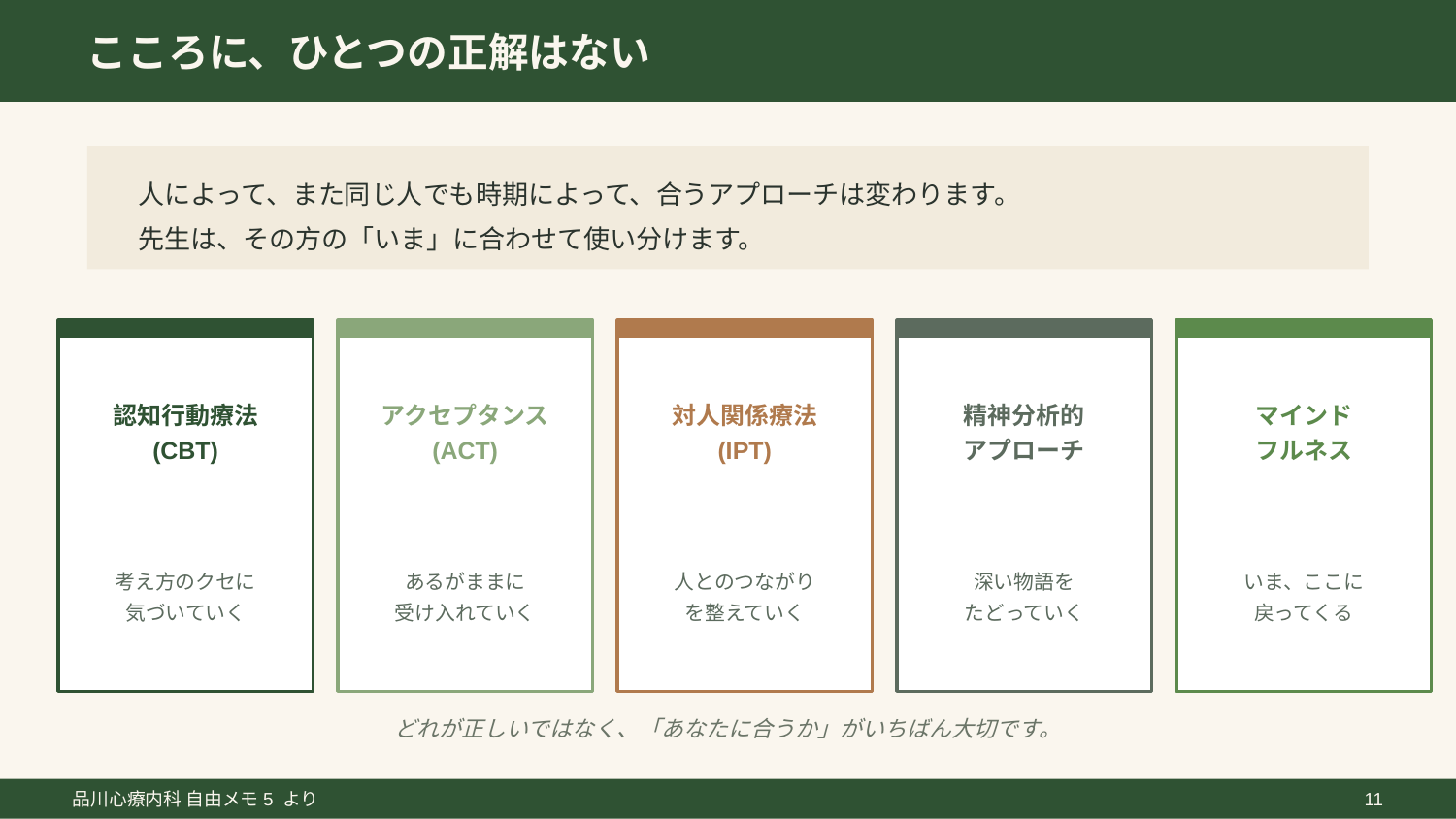

こころに、ひとつの正解はない

人によって、また同じ人でも時期によって、合うアプローチは変わります。
先生は、その方の「いま」に合わせて使い分けます。

認知行動療法
(CBT)
アクセプタンス
(ACT)
対人関係療法
(IPT)
精神分析的
アプローチ
マインド
フルネス
考え方のクセに
気づいていく
あるがままに
受け入れていく
人とのつながり
を整えていく
深い物語を
たどっていく
いま、ここに
戻ってくる
どれが正しいではなく、「あなたに合うか」がいちばん大切です。

品川心療内科 自由メモ5 より
11